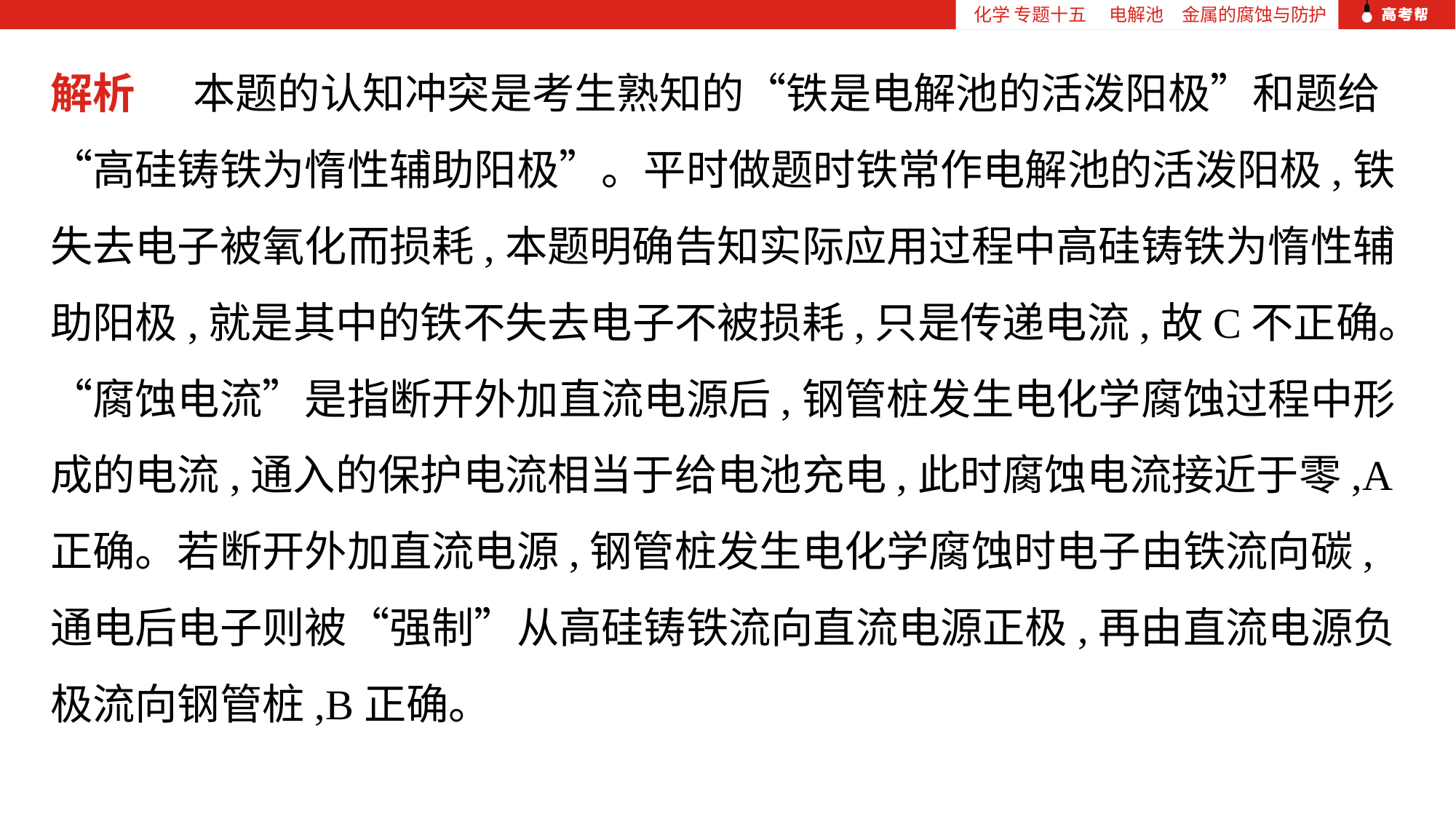

化学 专题十五 　电解池　金属的腐蚀与防护
              本题的认知冲突是考生熟知的“铁是电解池的活泼阳极”和题给“高硅铸铁为惰性辅助阳极”。平时做题时铁常作电解池的活泼阳极,铁失去电子被氧化而损耗,本题明确告知实际应用过程中高硅铸铁为惰性辅助阳极,就是其中的铁不失去电子不被损耗,只是传递电流,故C不正确。“腐蚀电流”是指断开外加直流电源后,钢管桩发生电化学腐蚀过程中形成的电流,通入的保护电流相当于给电池充电,此时腐蚀电流接近于零,A正确。若断开外加直流电源,钢管桩发生电化学腐蚀时电子由铁流向碳,通电后电子则被“强制”从高硅铸铁流向直流电源正极,再由直流电源负极流向钢管桩,B正确。
解析